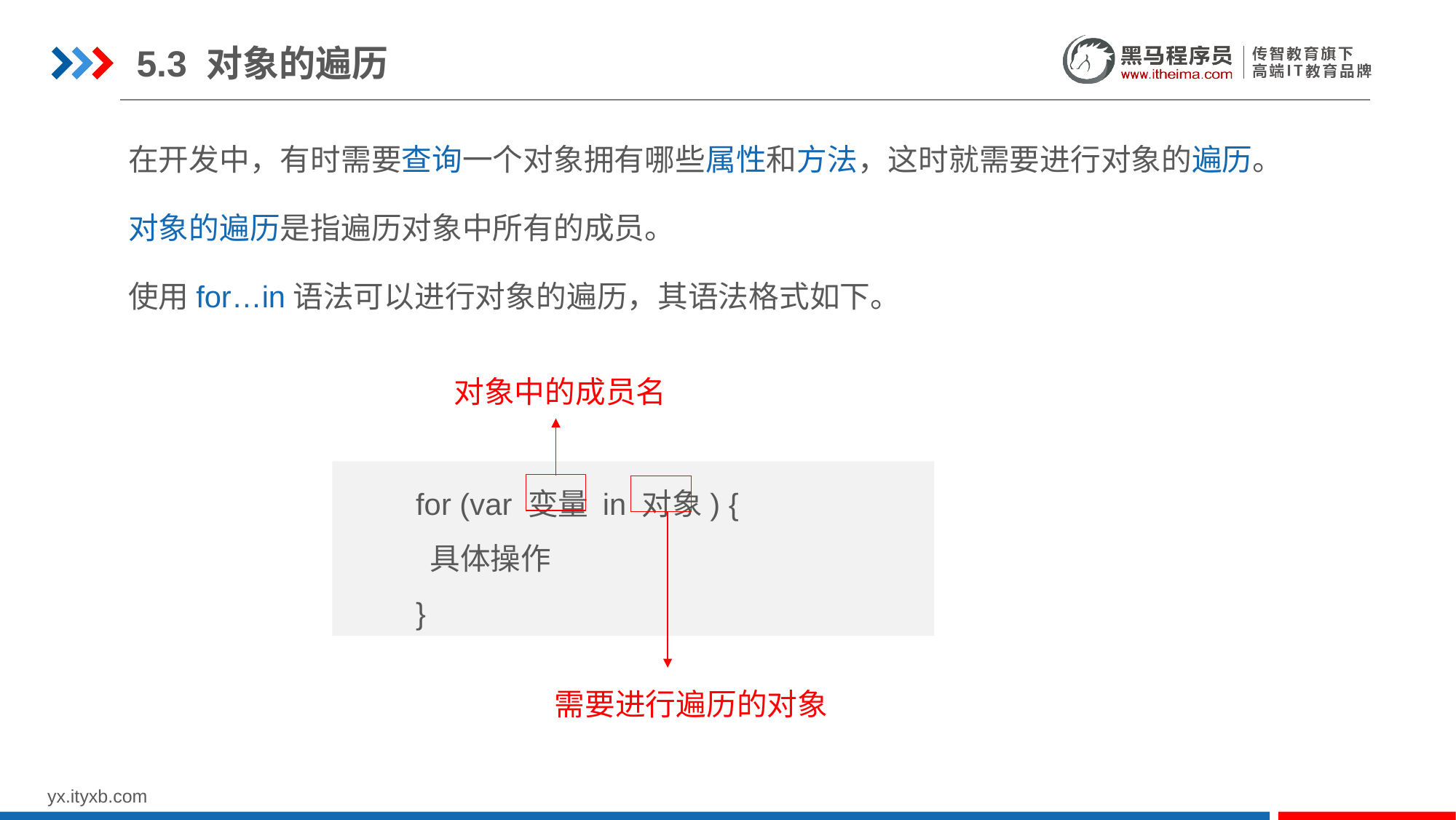

5.3 对象的遍历
在开发中，有时需要查询一个对象拥有哪些属性和方法，这时就需要进行对象的遍历。

对象的遍历是指遍历对象中所有的成员。

使用for…in语法可以进行对象的遍历，其语法格式如下。
对象中的成员名
for (var 变量 in 对象) {
 具体操作
}

需要进行遍历的对象